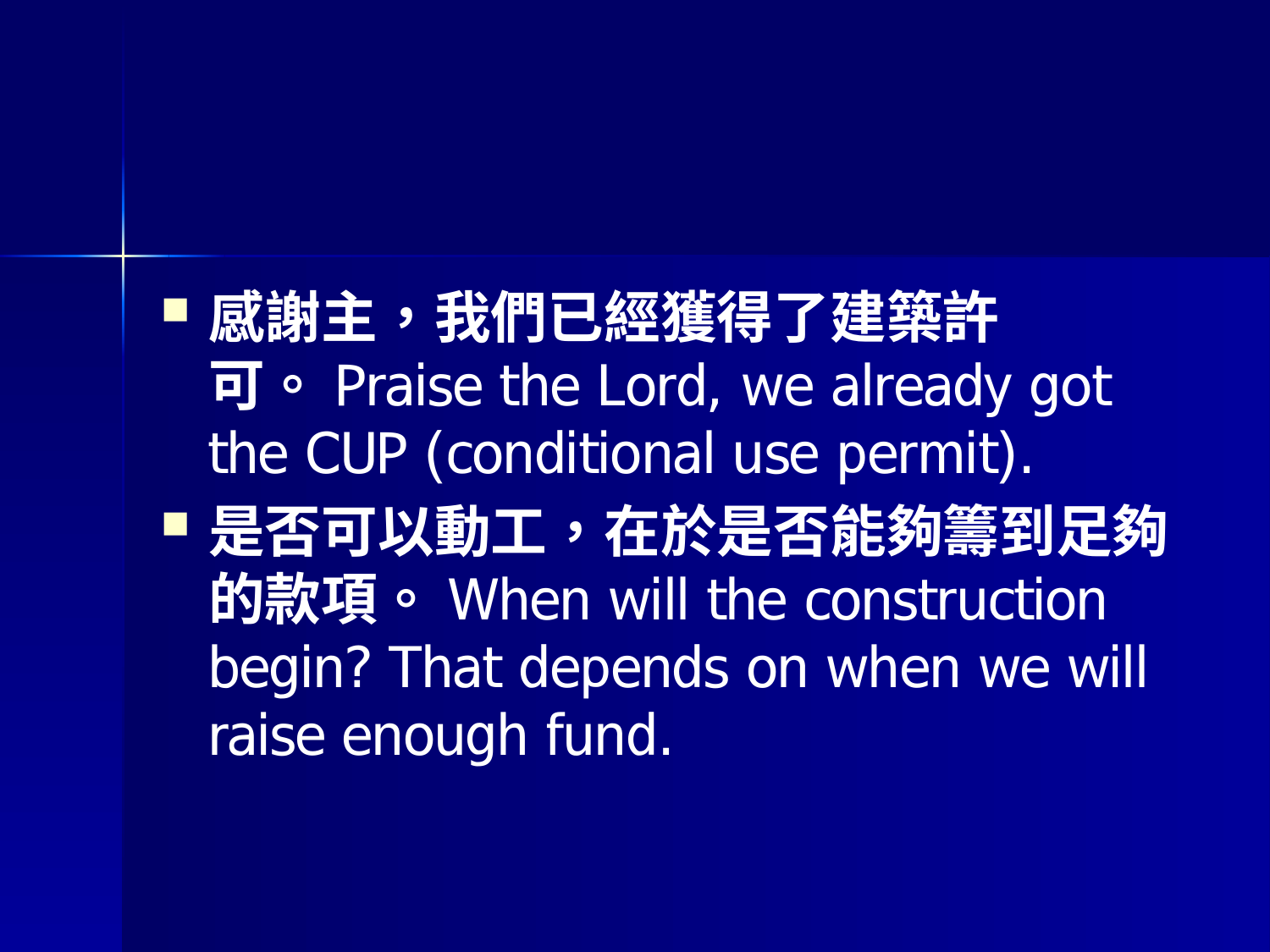

#
感謝主，我們已經獲得了建築許可。Praise the Lord, we already got the CUP (conditional use permit).
是否可以動工，在於是否能夠籌到足夠的款項。When will the construction begin? That depends on when we will raise enough fund.